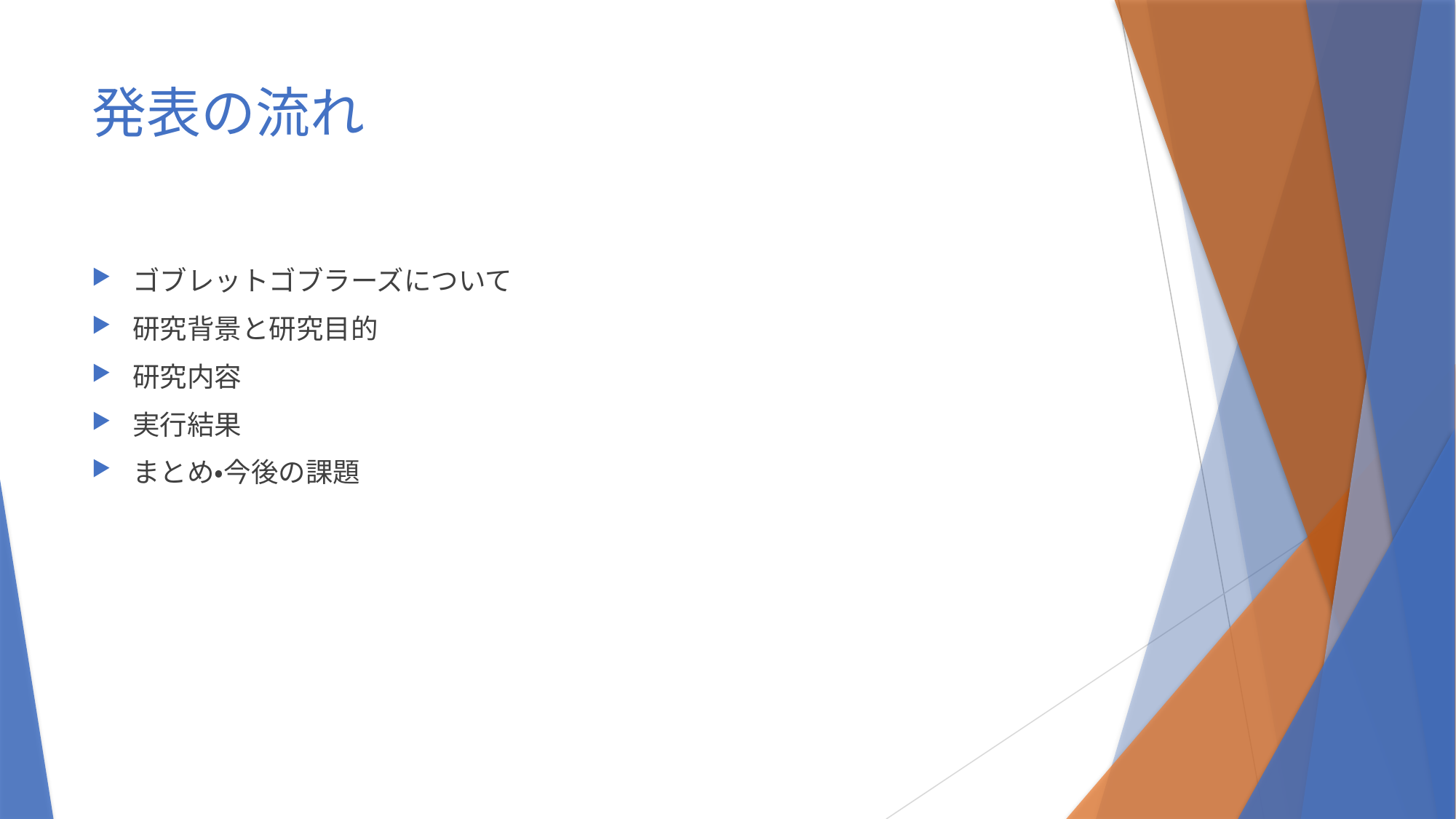

# 発表の流れ
ゴブレットゴブラーズについて
研究背景と研究目的
研究内容
実行結果
まとめ・今後の課題